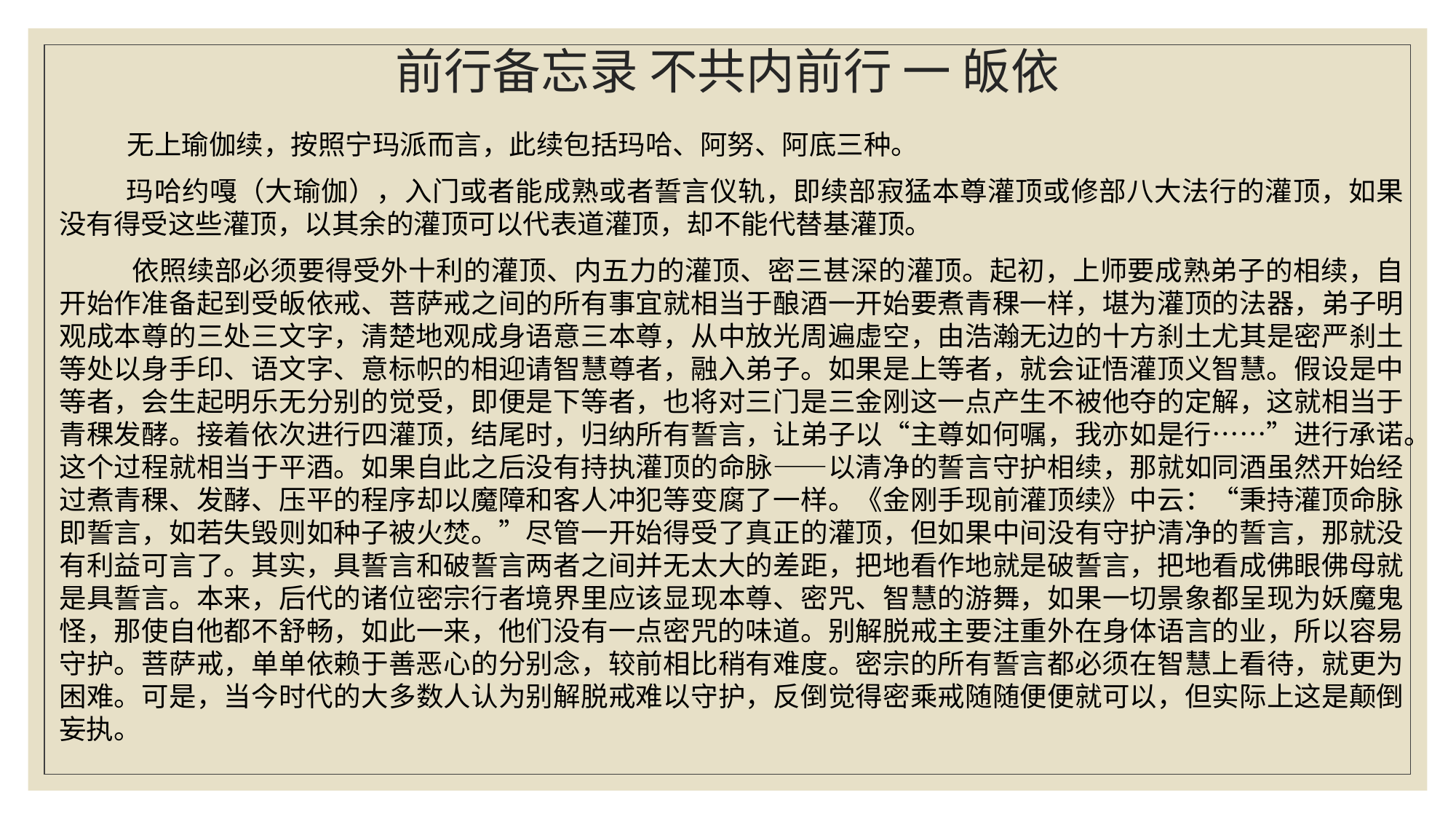

# 前行备忘录 不共内前行 一 皈依
         无上瑜伽续，按照宁玛派而言，此续包括玛哈、阿努、阿底三种。
         玛哈约嘎（大瑜伽），入门或者能成熟或者誓言仪轨，即续部寂猛本尊灌顶或修部八大法行的灌顶，如果没有得受这些灌顶，以其余的灌顶可以代表道灌顶，却不能代替基灌顶。
          依照续部必须要得受外十利的灌顶、内五力的灌顶、密三甚深的灌顶。起初，上师要成熟弟子的相续，自开始作准备起到受皈依戒、菩萨戒之间的所有事宜就相当于酿酒一开始要煮青稞一样，堪为灌顶的法器，弟子明观成本尊的三处三文字，清楚地观成身语意三本尊，从中放光周遍虚空，由浩瀚无边的十方刹土尤其是密严刹土等处以身手印、语文字、意标帜的相迎请智慧尊者，融入弟子。如果是上等者，就会证悟灌顶义智慧。假设是中等者，会生起明乐无分别的觉受，即便是下等者，也将对三门是三金刚这一点产生不被他夺的定解，这就相当于青稞发酵。接着依次进行四灌顶，结尾时，归纳所有誓言，让弟子以“主尊如何嘱，我亦如是行……”进行承诺。这个过程就相当于平酒。如果自此之后没有持执灌顶的命脉——以清净的誓言守护相续，那就如同酒虽然开始经过煮青稞、发酵、压平的程序却以魔障和客人冲犯等变腐了一样。《金刚手现前灌顶续》中云：“秉持灌顶命脉即誓言，如若失毁则如种子被火焚。”尽管一开始得受了真正的灌顶，但如果中间没有守护清净的誓言，那就没有利益可言了。其实，具誓言和破誓言两者之间并无太大的差距，把地看作地就是破誓言，把地看成佛眼佛母就是具誓言。本来，后代的诸位密宗行者境界里应该显现本尊、密咒、智慧的游舞，如果一切景象都呈现为妖魔鬼怪，那使自他都不舒畅，如此一来，他们没有一点密咒的味道。别解脱戒主要注重外在身体语言的业，所以容易守护。菩萨戒，单单依赖于善恶心的分别念，较前相比稍有难度。密宗的所有誓言都必须在智慧上看待，就更为困难。可是，当今时代的大多数人认为别解脱戒难以守护，反倒觉得密乘戒随随便便就可以，但实际上这是颠倒妄执。